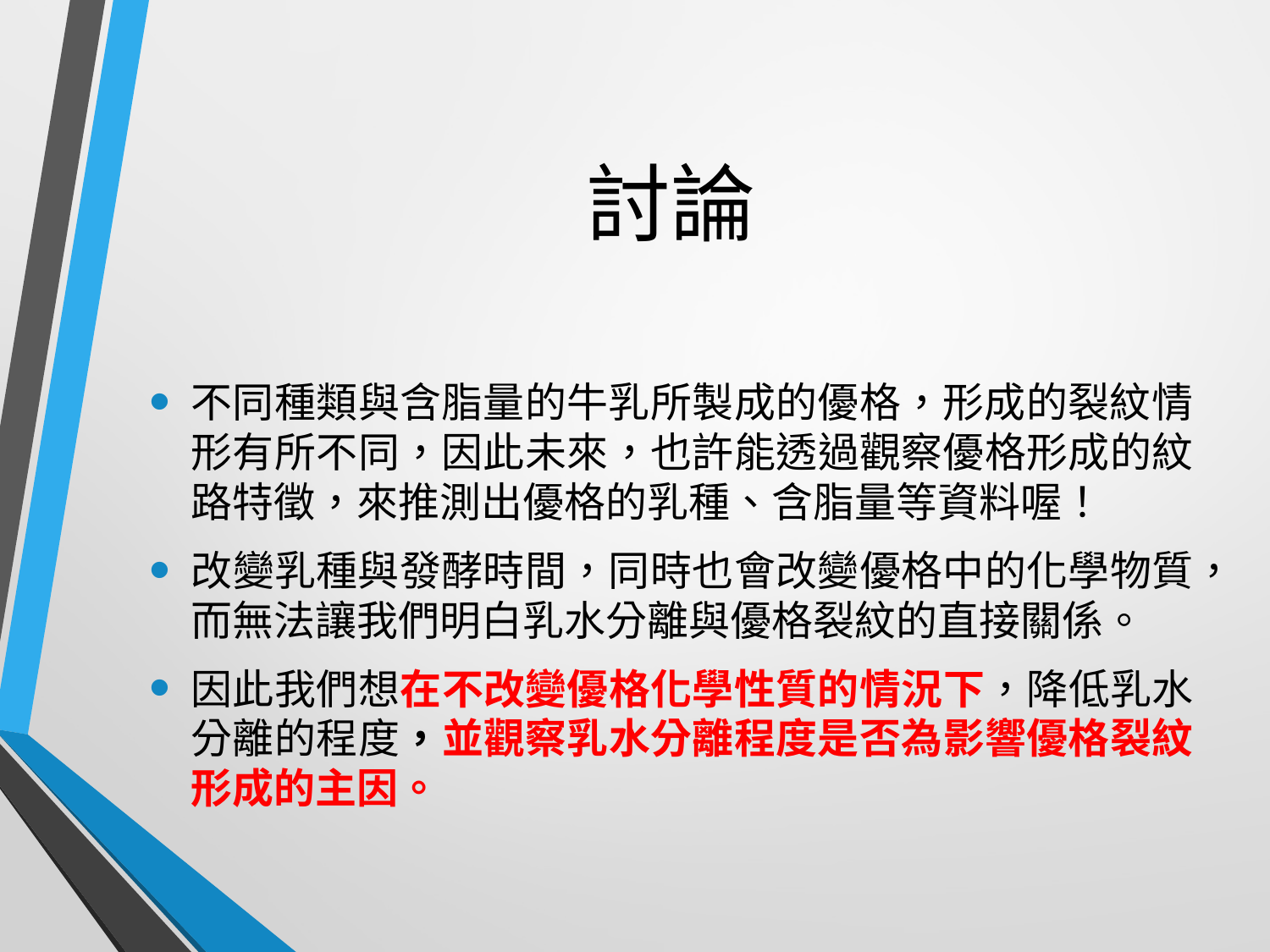

# 討論
不同種類與含脂量的牛乳所製成的優格，形成的裂紋情形有所不同，因此未來，也許能透過觀察優格形成的紋路特徵，來推測出優格的乳種、含脂量等資料喔！
改變乳種與發酵時間，同時也會改變優格中的化學物質，而無法讓我們明白乳水分離與優格裂紋的直接關係。
因此我們想在不改變優格化學性質的情況下，降低乳水分離的程度，並觀察乳水分離程度是否為影響優格裂紋形成的主因。